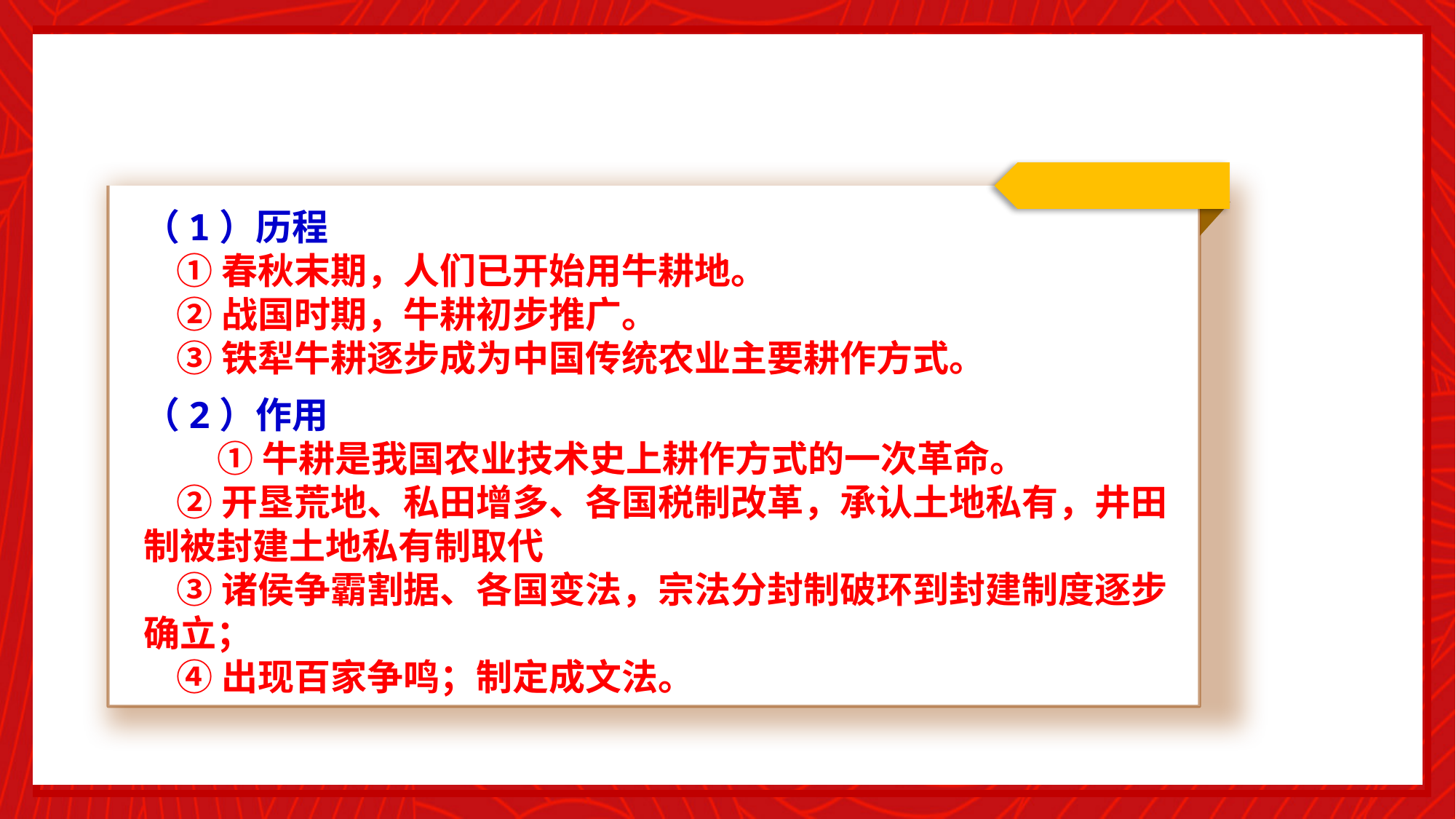

（1）历程
    ①春秋末期，人们已开始用牛耕地。
    ②战国时期，牛耕初步推广。
    ③铁犁牛耕逐步成为中国传统农业主要耕作方式。
（2）作用
         ①牛耕是我国农业技术史上耕作方式的一次革命。
    ②开垦荒地、私田增多、各国税制改革，承认土地私有，井田制被封建土地私有制取代
    ③诸侯争霸割据、各国变法，宗法分封制破环到封建制度逐步确立；
    ④出现百家争鸣；制定成文法。